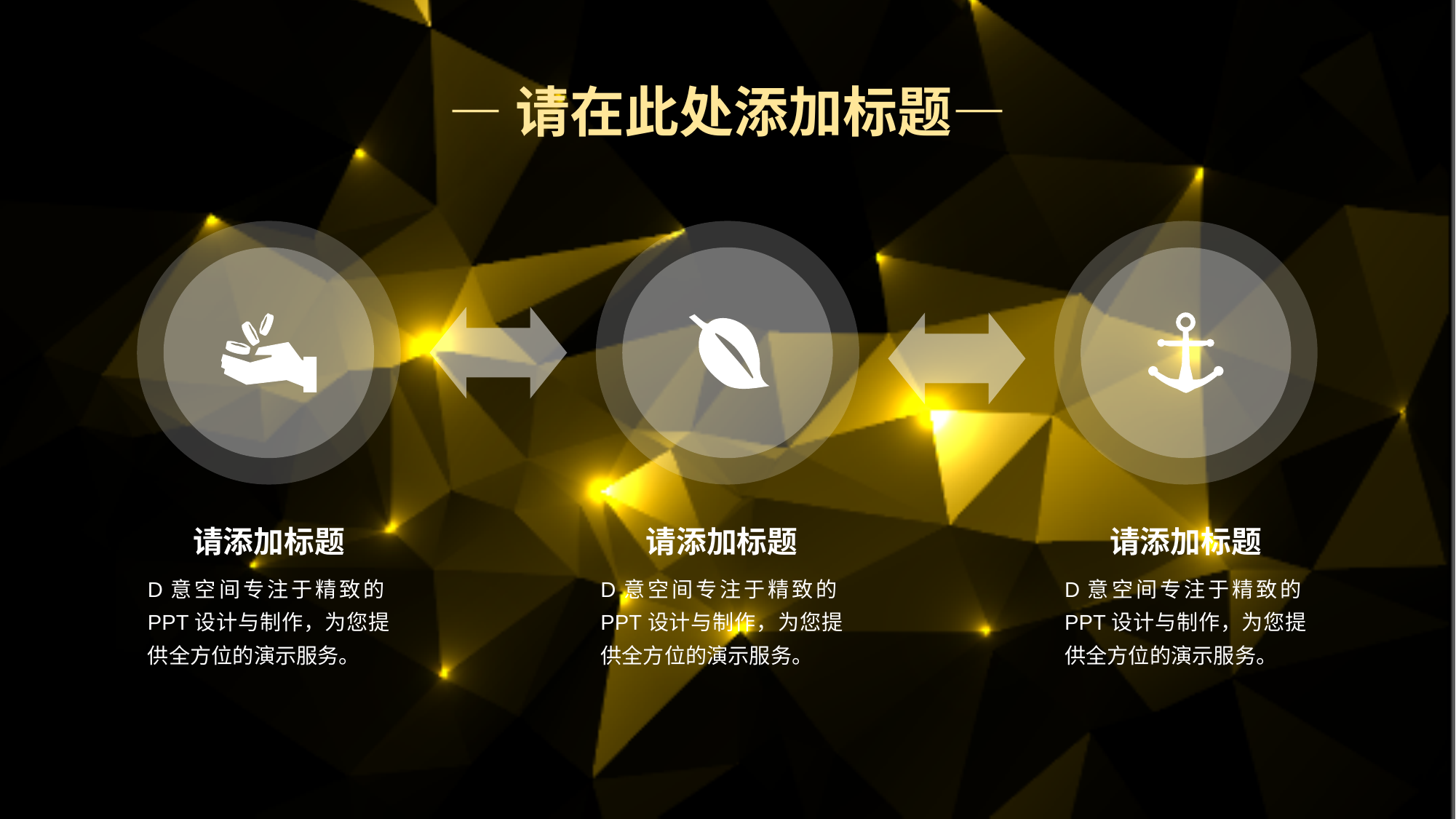

—请在此处添加标题—

请添加标题
请添加标题
请添加标题
D意空间专注于精致的PPT设计与制作，为您提供全方位的演示服务。
D意空间专注于精致的PPT设计与制作，为您提供全方位的演示服务。
D意空间专注于精致的PPT设计与制作，为您提供全方位的演示服务。